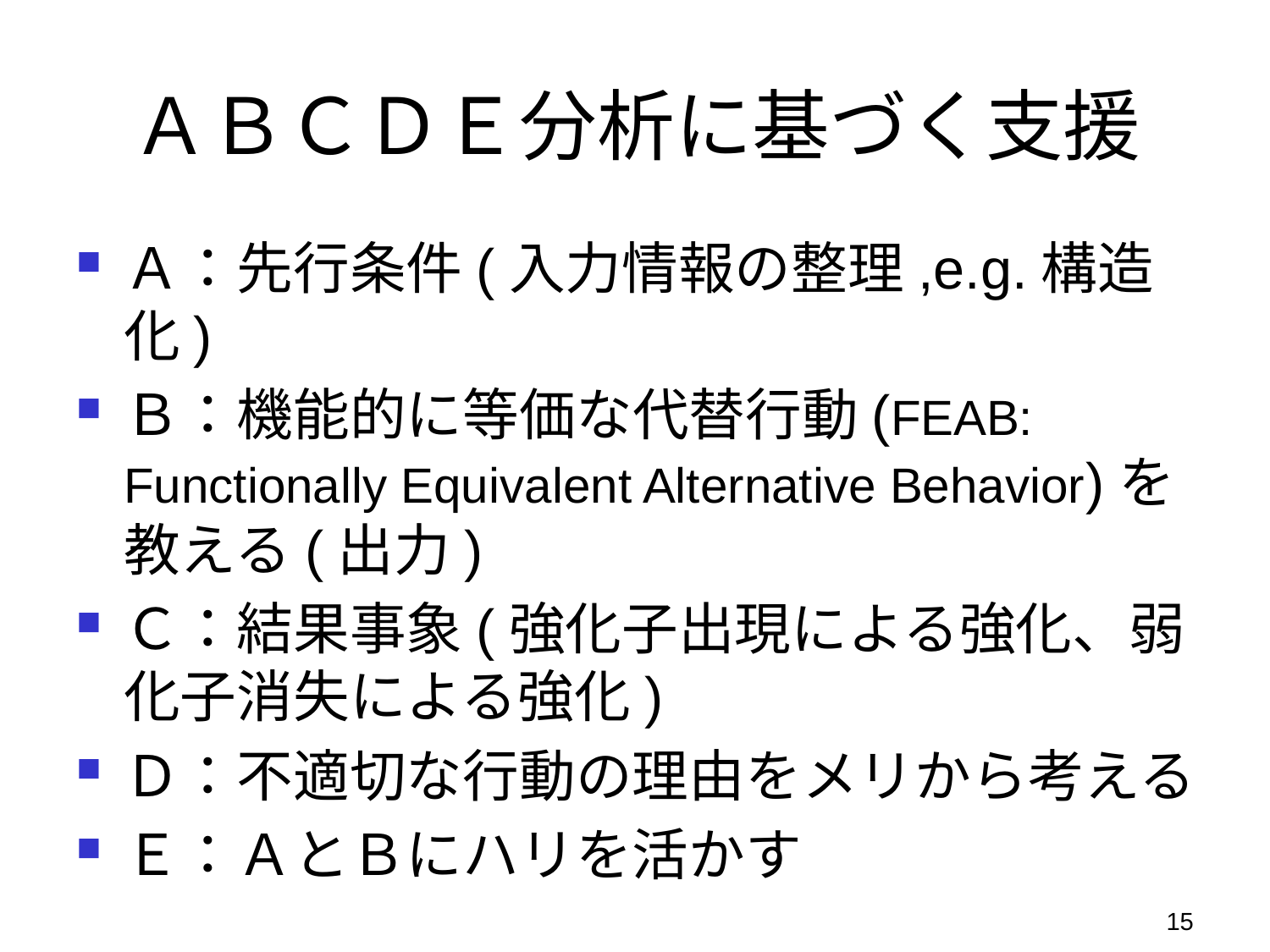

# ＡＢＣＤＥ分析に基づく支援
Ａ：先行条件(入力情報の整理,e.g.構造化)
Ｂ：機能的に等価な代替行動(FEAB: Functionally Equivalent Alternative Behavior)を教える(出力)
Ｃ：結果事象(強化子出現による強化、弱化子消失による強化)
Ｄ：不適切な行動の理由をメリから考える
Ｅ：ＡとＢにハリを活かす

15